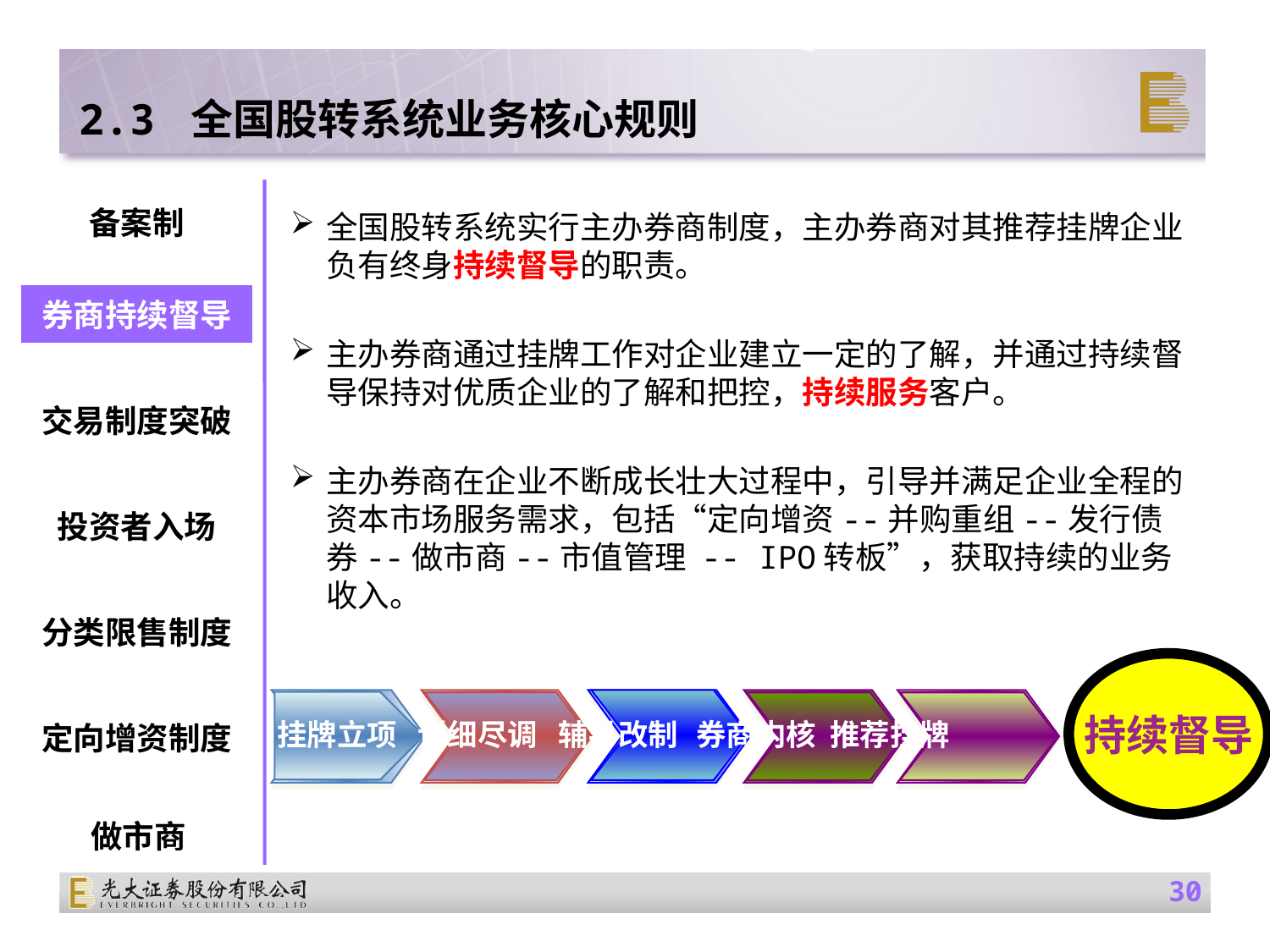

2.3 全国股转系统业务核心规则

备案制
全国股转系统实行主办券商制度，主办券商对其推荐挂牌企业负有终身持续督导的职责。

主办券商通过挂牌工作对企业建立一定的了解，并通过持续督导保持对优质企业的了解和把控，持续服务客户。

主办券商在企业不断成长壮大过程中，引导并满足企业全程的资本市场服务需求，包括“定向增资--并购重组--发行债券--做市商--市值管理 -- IPO转板”，获取持续的业务收入。

券商持续督导
交易制度突破

投资者入场
分类限售制度
持续督导

挂牌立项   详细尽调   辅导改制   券商内核  推荐挂牌

定向增资制度
做市商
30